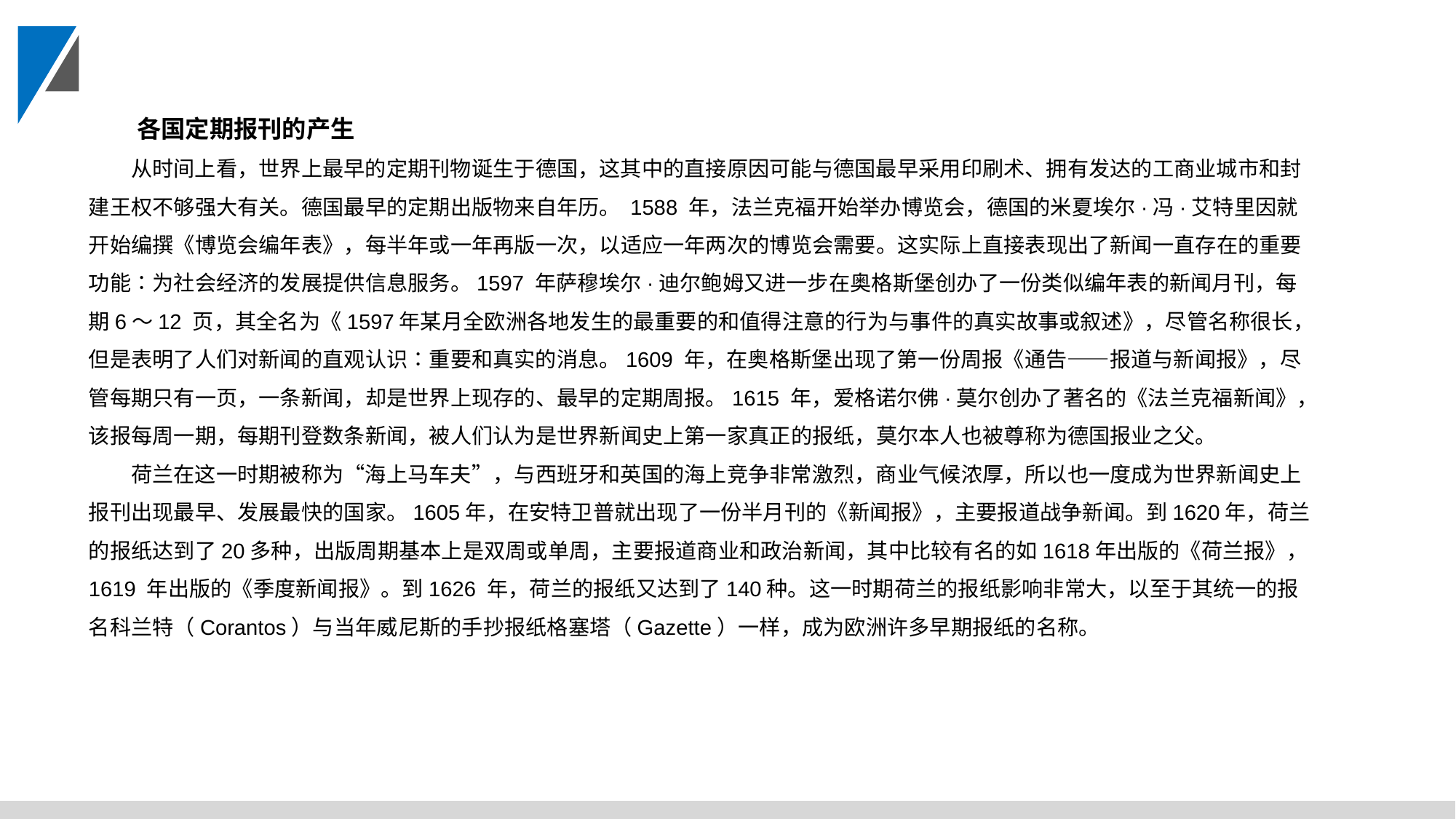

各国定期报刊的产生
从时间上看，世界上最早的定期刊物诞生于德国，这其中的直接原因可能与德国最早采用印刷术、拥有发达的工商业城市和封建王权不够强大有关。德国最早的定期出版物来自年历。 1588 年，法兰克福开始举办博览会，德国的米夏埃尔·冯·艾特里因就开始编撰《博览会编年表》，每半年或一年再版一次，以适应一年两次的博览会需要。这实际上直接表现出了新闻一直存在的重要功能∶为社会经济的发展提供信息服务。1597 年萨穆埃尔·迪尔鲍姆又进一步在奥格斯堡创办了一份类似编年表的新闻月刊，每期6～12 页，其全名为《1597年某月全欧洲各地发生的最重要的和值得注意的行为与事件的真实故事或叙述》，尽管名称很长，但是表明了人们对新闻的直观认识∶重要和真实的消息。1609 年，在奥格斯堡出现了第一份周报《通告——报道与新闻报》，尽管每期只有一页，一条新闻，却是世界上现存的、最早的定期周报。1615 年，爱格诺尔佛·莫尔创办了著名的《法兰克福新闻》，该报每周一期，每期刊登数条新闻，被人们认为是世界新闻史上第一家真正的报纸，莫尔本人也被尊称为德国报业之父。
荷兰在这一时期被称为“海上马车夫”，与西班牙和英国的海上竞争非常激烈，商业气候浓厚，所以也一度成为世界新闻史上报刊出现最早、发展最快的国家。1605年，在安特卫普就出现了一份半月刊的《新闻报》，主要报道战争新闻。到1620年，荷兰的报纸达到了20多种，出版周期基本上是双周或单周，主要报道商业和政治新闻，其中比较有名的如1618年出版的《荷兰报》，1619 年出版的《季度新闻报》。到1626 年，荷兰的报纸又达到了140种。这一时期荷兰的报纸影响非常大，以至于其统一的报名科兰特（Corantos）与当年威尼斯的手抄报纸格塞塔（Gazette）一样，成为欧洲许多早期报纸的名称。